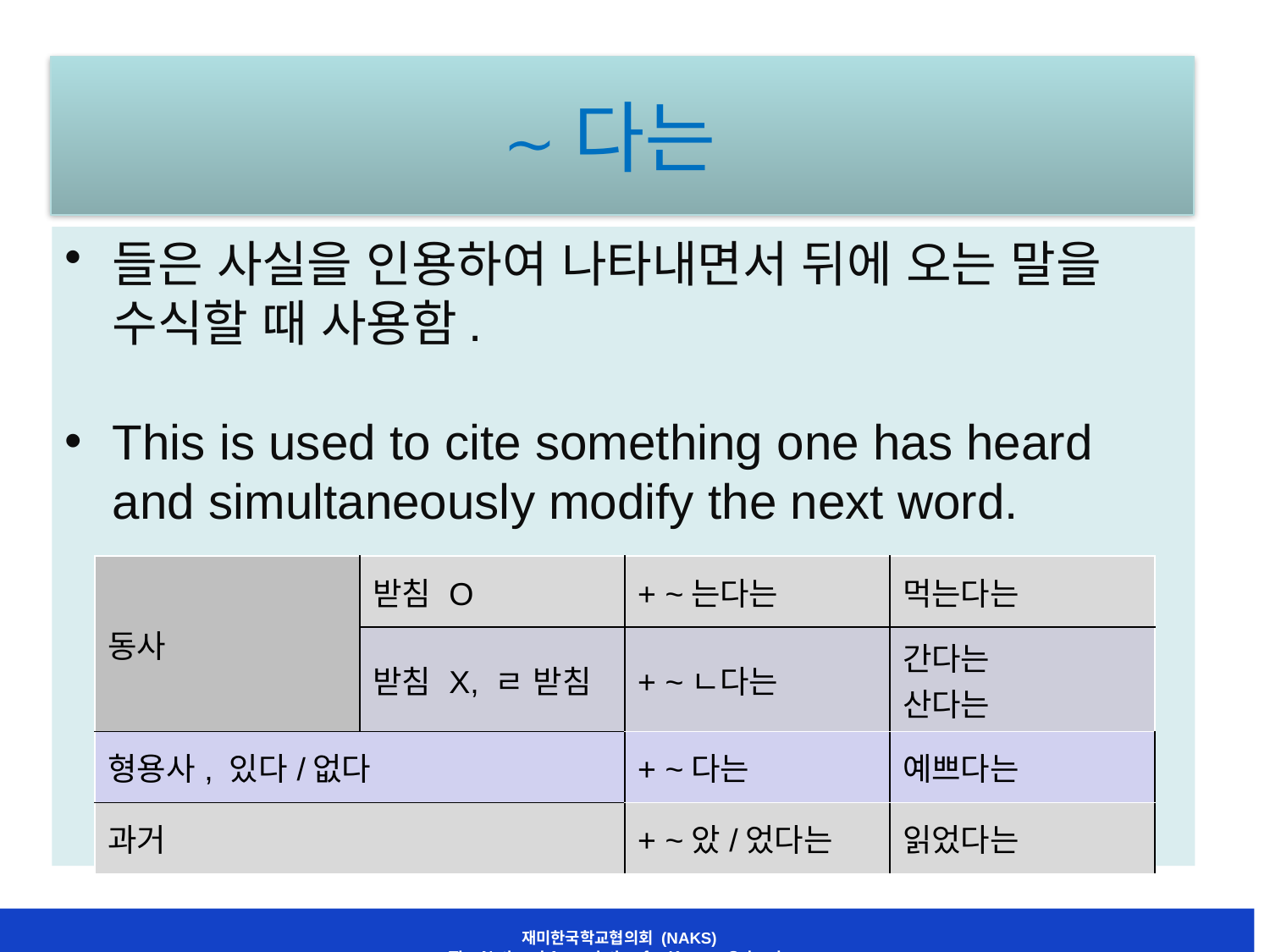

# ~다는
들은 사실을 인용하여 나타내면서 뒤에 오는 말을 수식할 때 사용함.

This is used to cite something one has heard and simultaneously modify the next word.

| 동사 | 받침 O | + ~는다는 | 먹는다는 |
| --- | --- | --- | --- |
|  | 받침 X, ㄹ 받침 | + ~ㄴ다는 | 간다는 산다는 |
| 형용사, 있다/없다 |  | + ~다는 | 예쁘다는 |
| 과거 |  | + ~았/었다는 | 읽었다는 |
재미한국학교협의회 (NAKS)
The National Association for Korean Schools